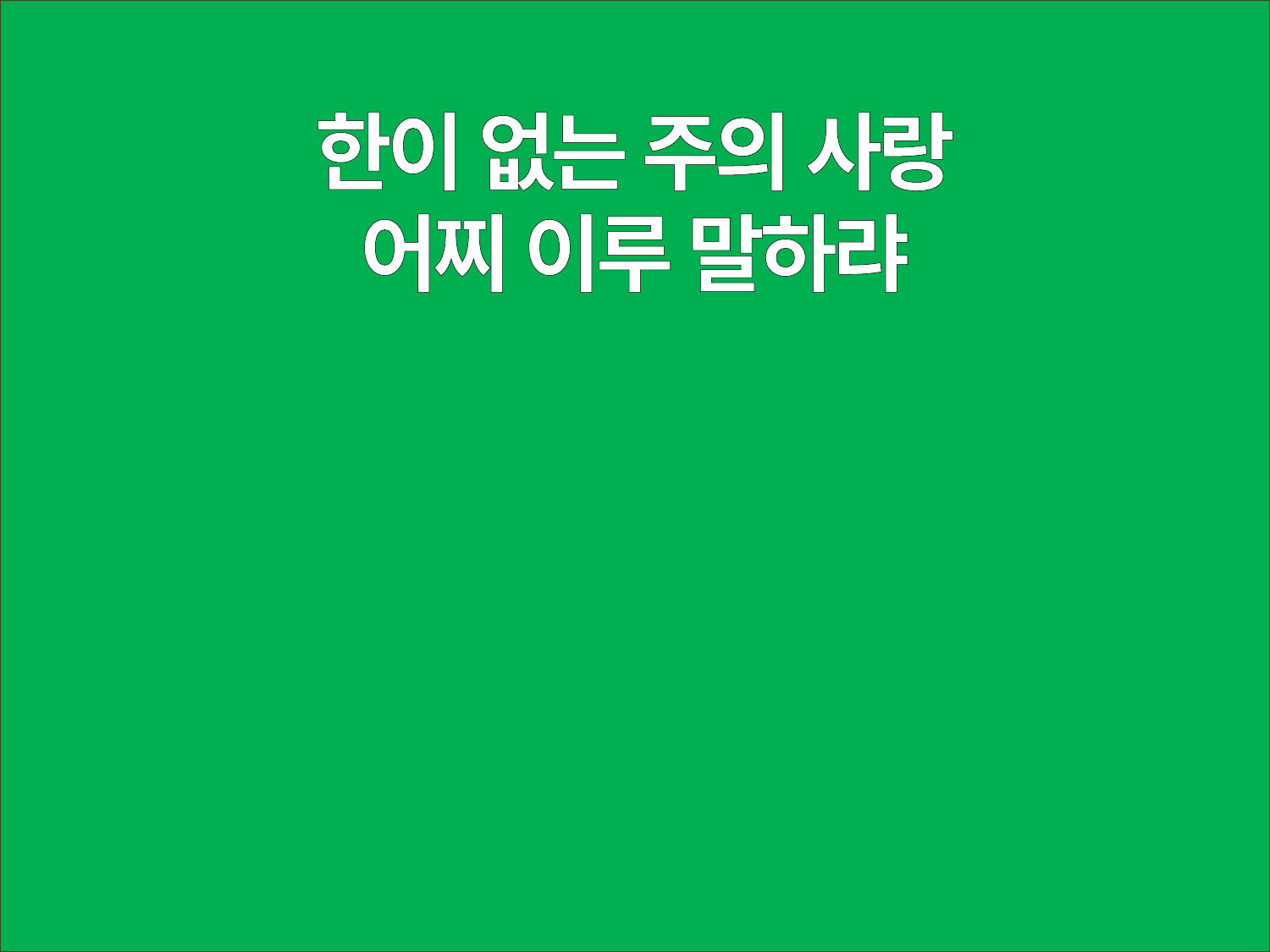

한이 없는 주의 사랑
어찌 이루 말하랴